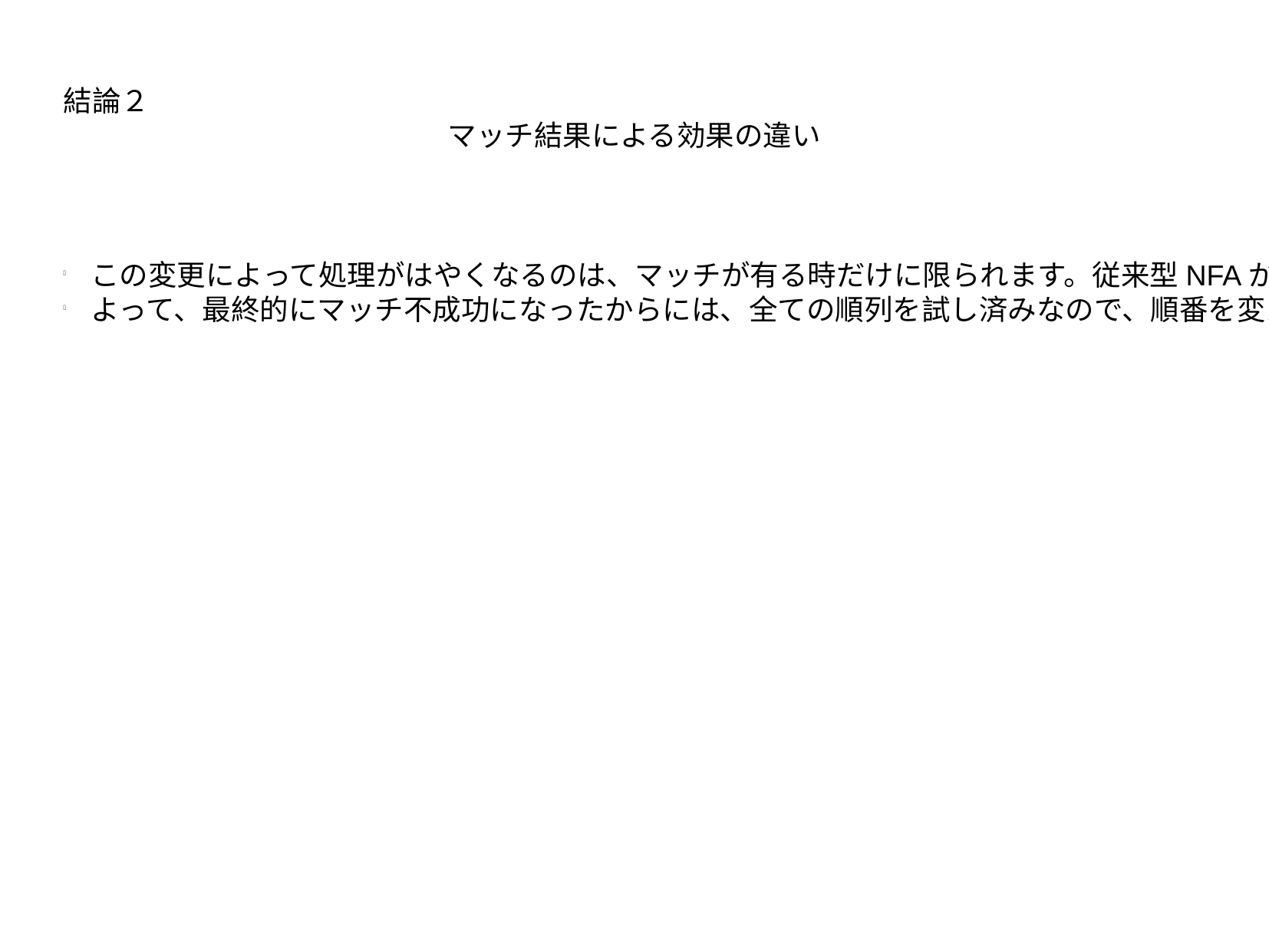

結論２
マッチ結果による効果の違い

この変更によって処理がはやくなるのは、マッチが有る時だけに限られます。従来型NFAがマッチ不成功を報告するのは、正規表現が表現できる全ての順列を試してからです。
よって、最終的にマッチ不成功になったからには、全ての順列を試し済みなので、順番を変えても意味がありません。